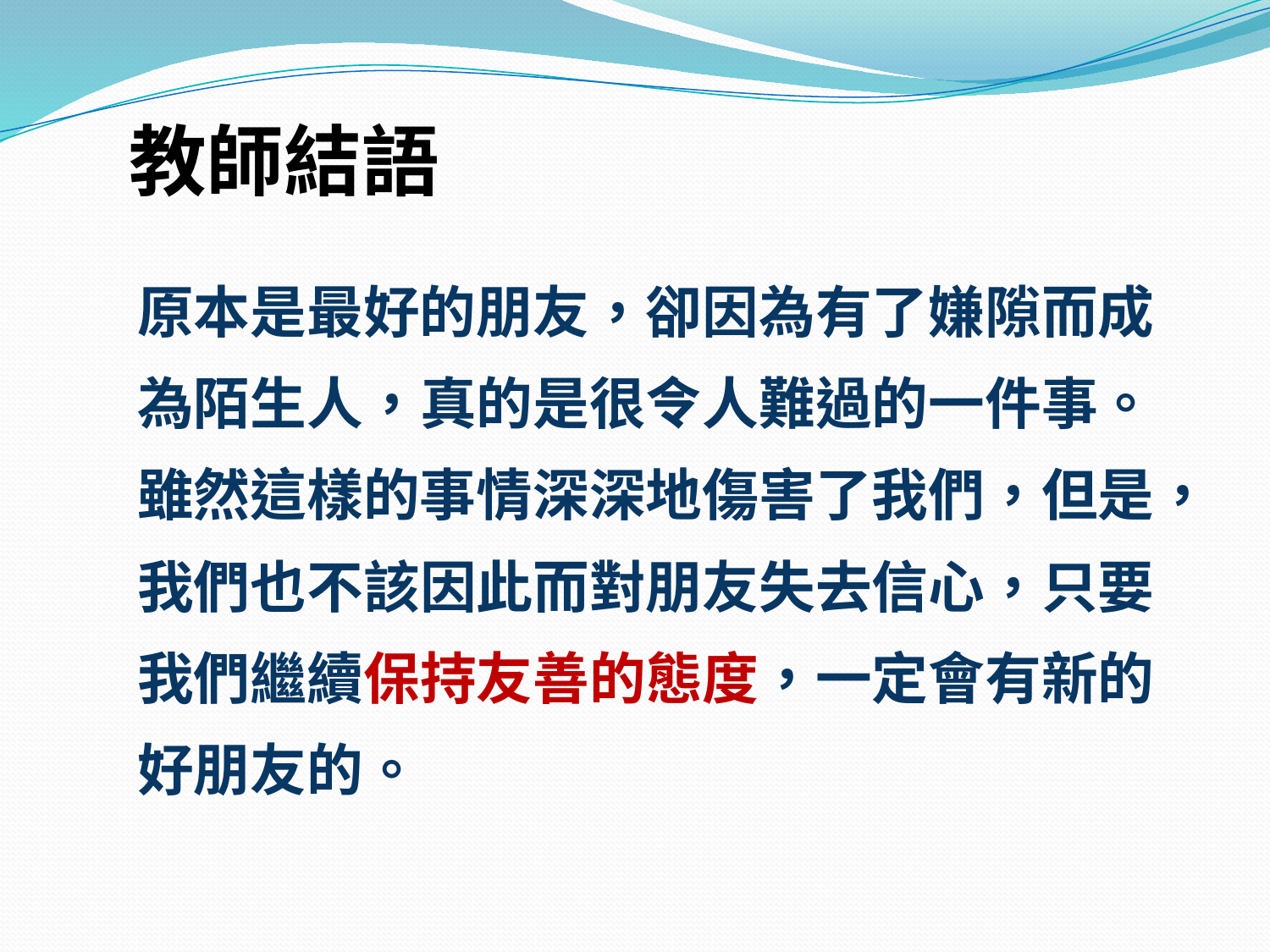

教師結語
原本是最好的朋友，卻因為有了嫌隙而成為陌生人，真的是很令人難過的一件事。雖然這樣的事情深深地傷害了我們，但是，我們也不該因此而對朋友失去信心，只要我們繼續保持友善的態度，一定會有新的好朋友的。